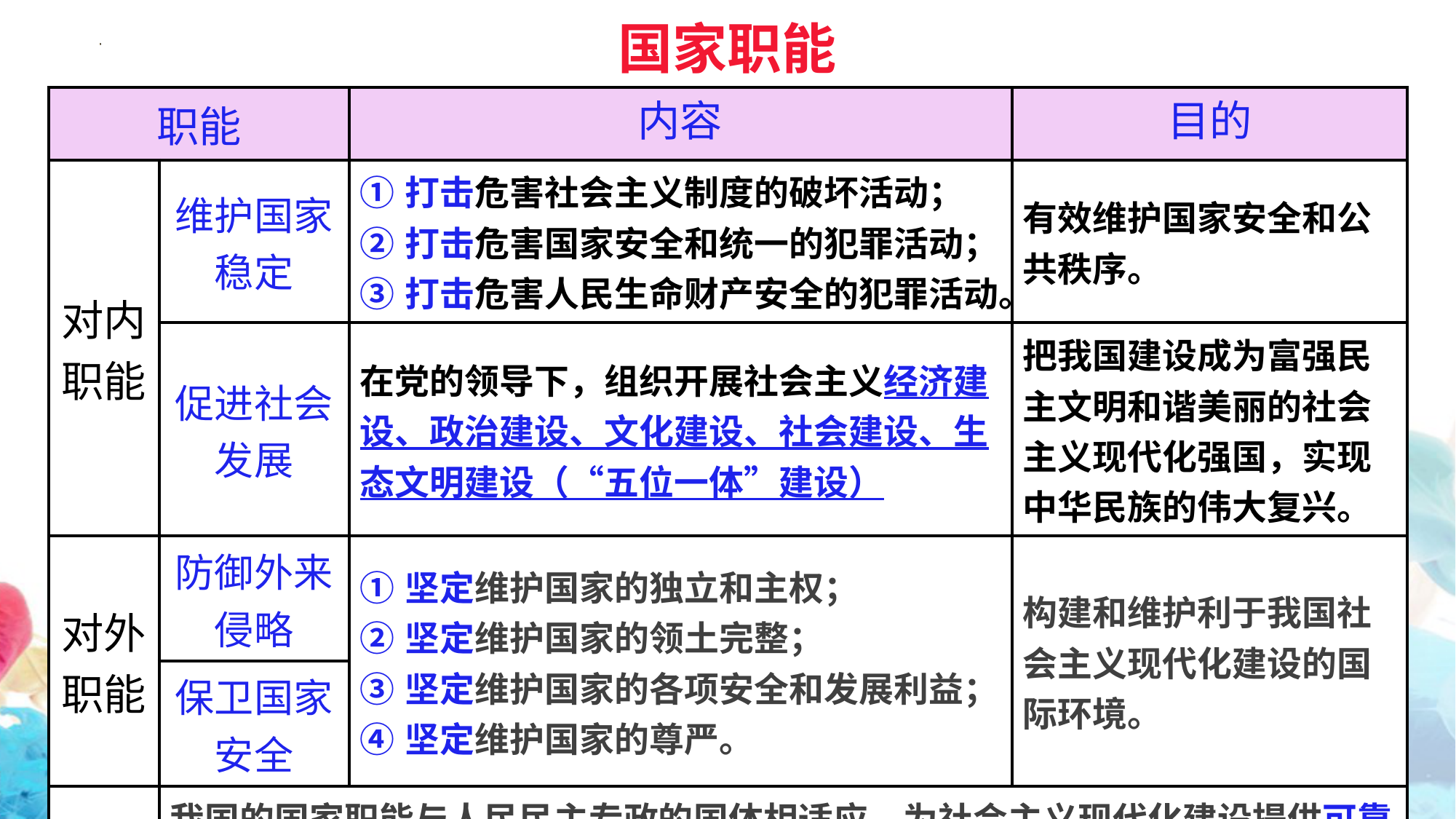

国家职能
| 职能 |  | 内容 | 目的 |
| --- | --- | --- | --- |
| 对内 职能 | 维护国家稳定 | ①打击危害社会主义制度的破坏活动； ②打击危害国家安全和统一的犯罪活动； ③打击危害人民生命财产安全的犯罪活动。 | 有效维护国家安全和公共秩序。 |
|  | 促进社会发展 | 在党的领导下，组织开展社会主义经济建设、政治建设、文化建设、社会建设、生态文明建设（“五位一体”建设） | 把我国建设成为富强民主文明和谐美丽的社会主义现代化强国，实现中华民族的伟大复兴。 |
| 对外 职能 | 防御外来侵略 | ①坚定维护国家的独立和主权； ②坚定维护国家的领土完整； ③坚定维护国家的各项安全和发展利益； ④坚定维护国家的尊严。 | 构建和维护利于我国社会主义现代化建设的国际环境。 |
|  | 保卫国家安全 |  |  |
| 作用 | 我国的国家职能与人民民主专政的国体相适应，为社会主义现代化建设提供可靠保障。 |  |  |